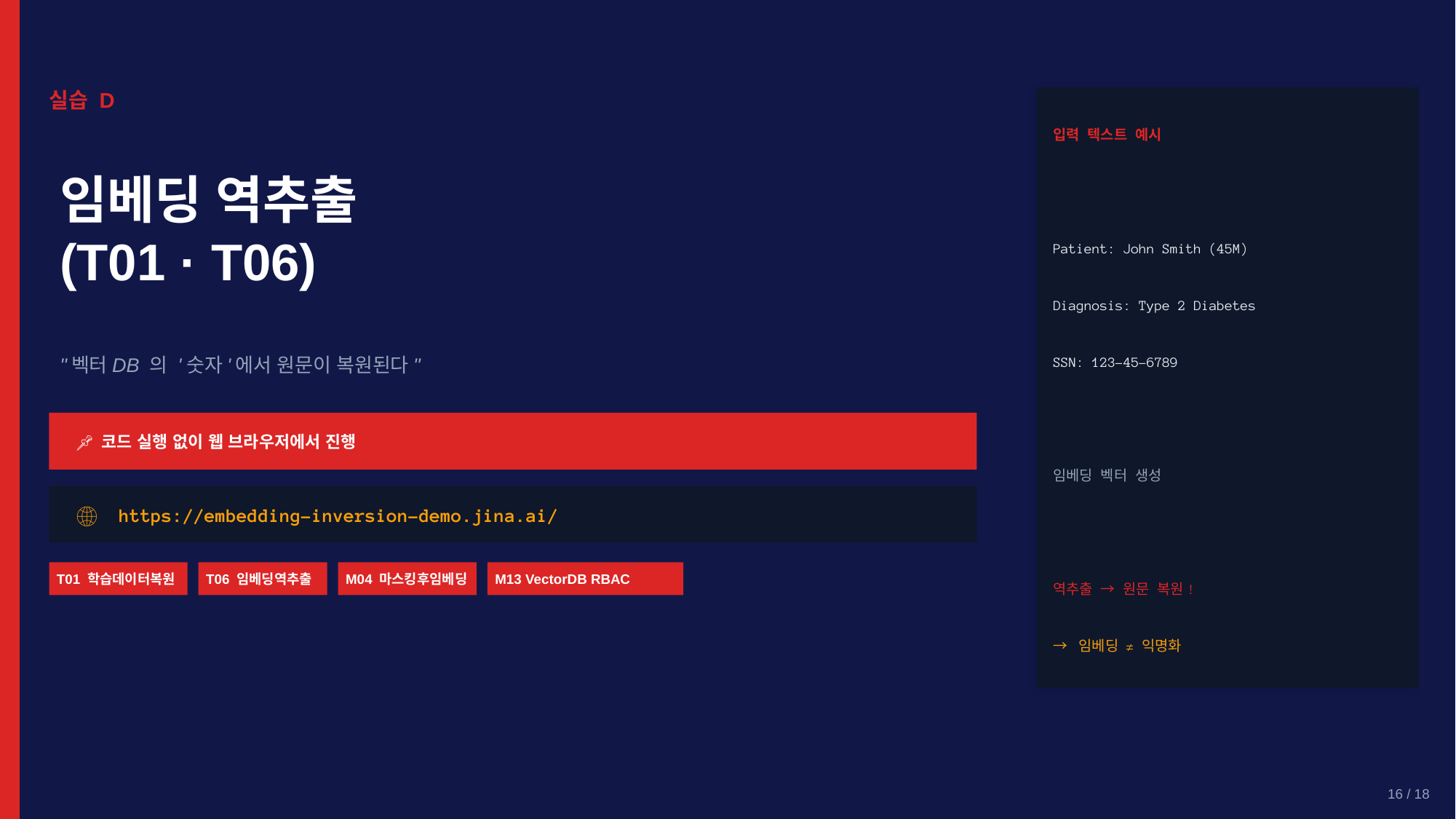

실습 D

입력 텍스트 예시
임베딩 역추출
(T01 · T06)

Patient: John Smith (45M)
Diagnosis: Type 2 Diabetes
SSN: 123-45-6789
"벡터DB 의 '숫자'에서 원문이 복원된다"

📌 코드 실행 없이 웹 브라우저에서 진행
임베딩 벡터 생성

🌐  https://embedding-inversion-demo.jina.ai/

T01 학습데이터복원

T06 임베딩역추출

M04 마스킹후임베딩

M13 VectorDB RBAC
역추출 → 원문 복원!
→ 임베딩 ≠ 익명화
16 / 18